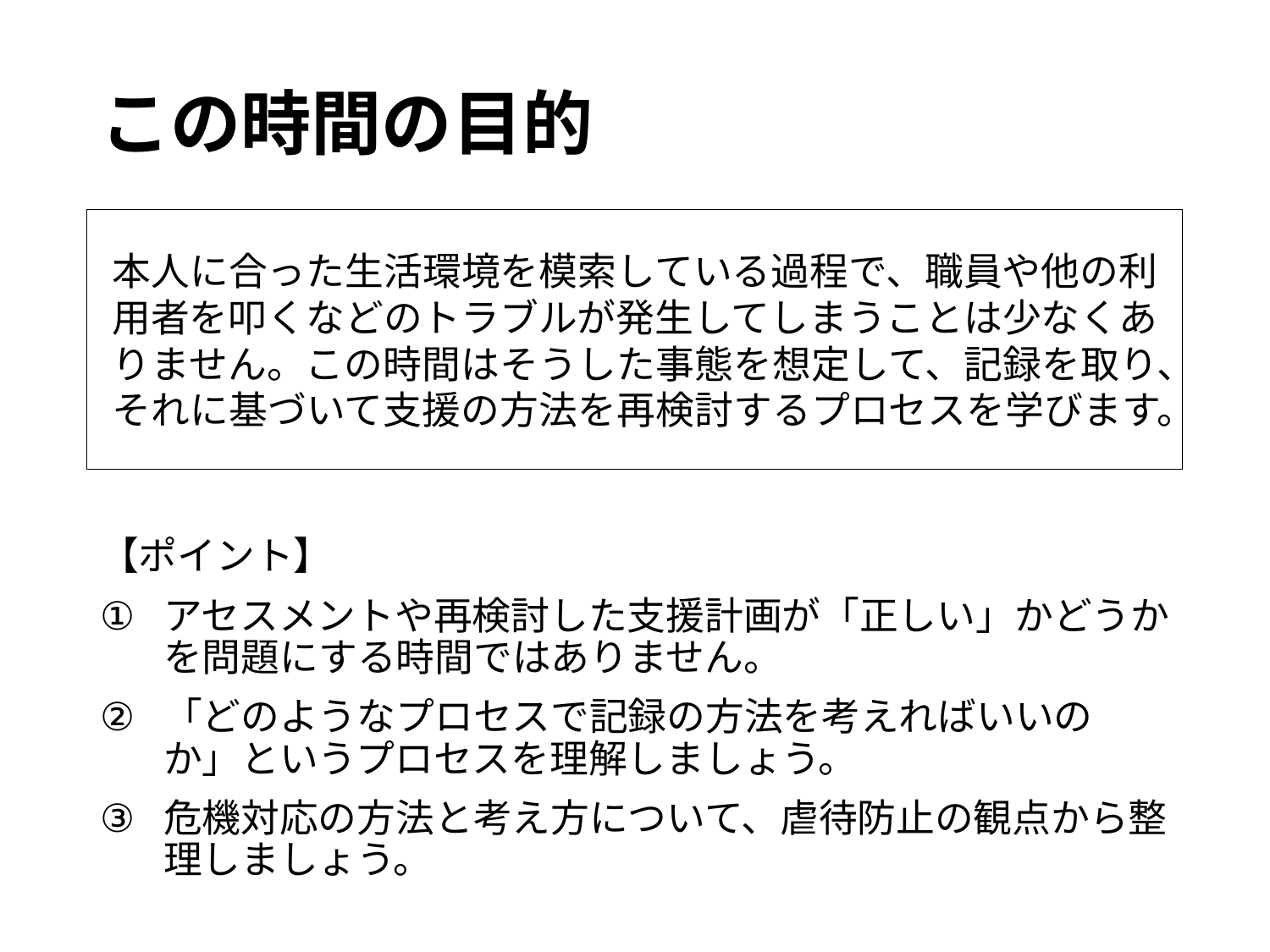

# この時間の目的
本人に合った生活環境を模索している過程で、職員や他の利用者を叩くなどのトラブルが発生してしまうことは少なくありません。この時間はそうした事態を想定して、記録を取り、それに基づいて支援の方法を再検討するプロセスを学びます。
【ポイント】
アセスメントや再検討した支援計画が「正しい」かどうかを問題にする時間ではありません。
「どのようなプロセスで記録の方法を考えればいいのか」というプロセスを理解しましょう。
危機対応の方法と考え方について、虐待防止の観点から整理しましょう。